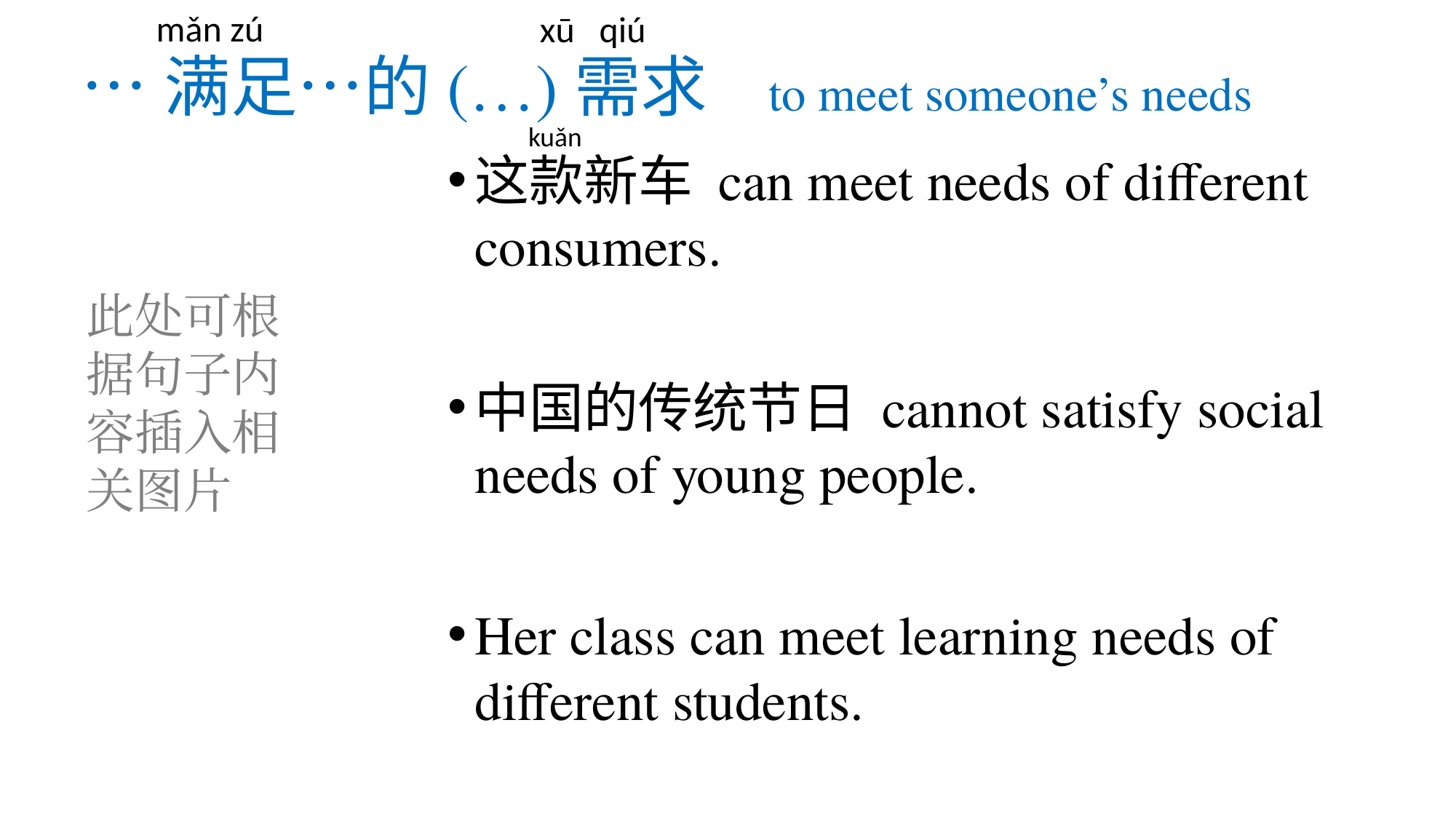

mǎn zú
xū   qiú
# …满足…的(…)需求   to meet someone’s needs
kuǎn
这款新车 can meet needs of different consumers.

中国的传统节日 cannot satisfy social needs of young people.

Her class can meet learning needs of different students.
此处可根据句子内容插入相关图片